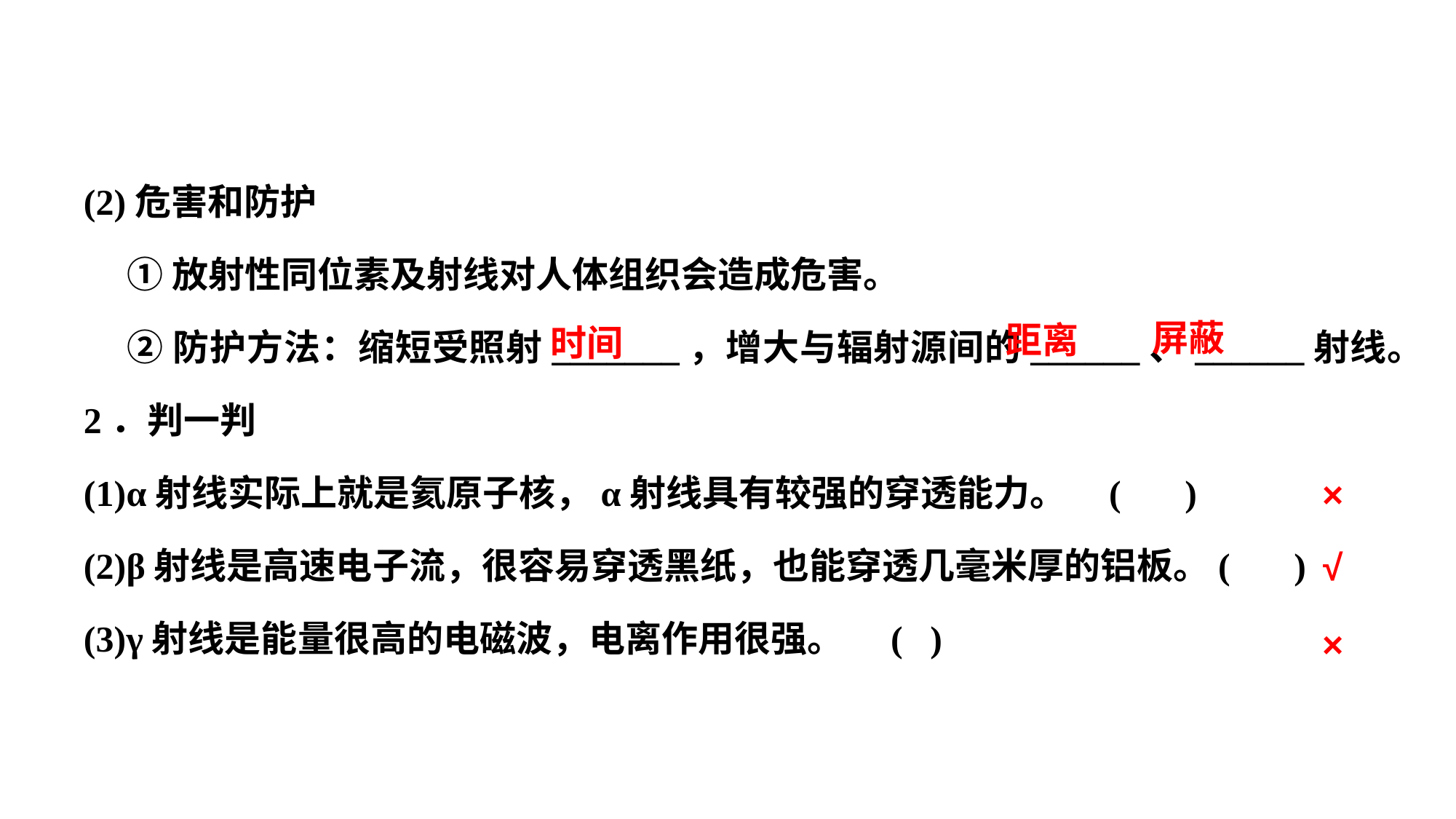

(2)危害和防护
	①放射性同位素及射线对人体组织会造成危害。
	②防护方法：缩短受照射_______，增大与辐射源间的______、______射线。
2．判一判
(1)α射线实际上就是氦原子核，α射线具有较强的穿透能力。	(       )
(2)β射线是高速电子流，很容易穿透黑纸，也能穿透几毫米厚的铝板。	(       )
(3)γ射线是能量很高的电磁波，电离作用很强。	(   )

屏蔽
距离
时间
×
√
×